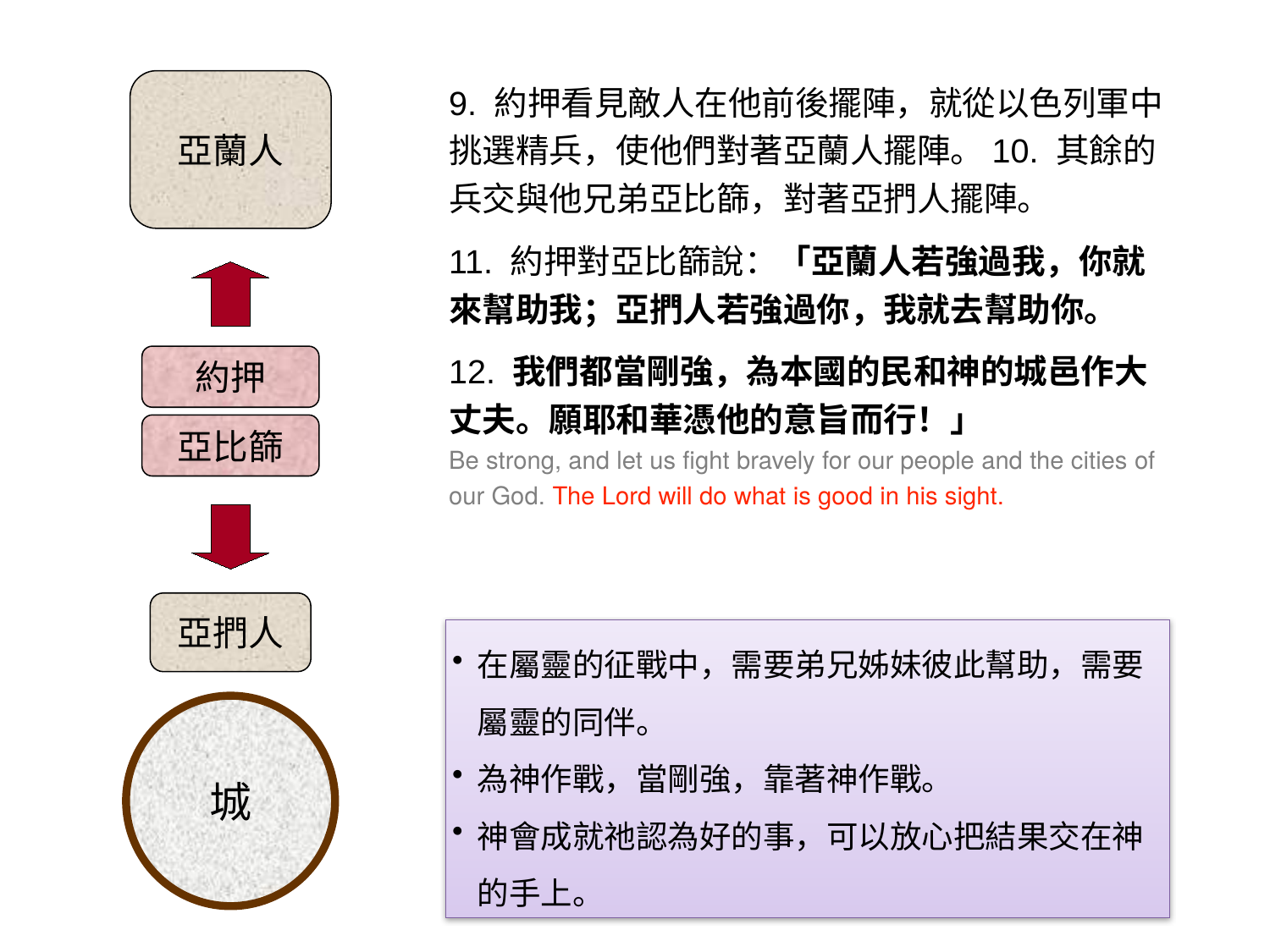

9. 約押看見敵人在他前後擺陣，就從以色列軍中挑選精兵，使他們對著亞蘭人擺陣。10. 其餘的兵交與他兄弟亞比篩，對著亞捫人擺陣。
11. 約押對亞比篩說：「亞蘭人若強過我，你就來幫助我；亞捫人若強過你，我就去幫助你。
12. 我們都當剛強，為本國的民和神的城邑作大丈夫。願耶和華憑他的意旨而行！」
Be strong, and let us fight bravely for our people and the cities of our God. The Lord will do what is good in his sight.

亞蘭人

約押

以色列人
亞比篩

亞捫人
在屬靈的征戰中，需要弟兄姊妹彼此幫助，需要屬靈的同伴。
為神作戰，當剛強，靠著神作戰。
神會成就祂認為好的事，可以放心把結果交在神的手上。

城